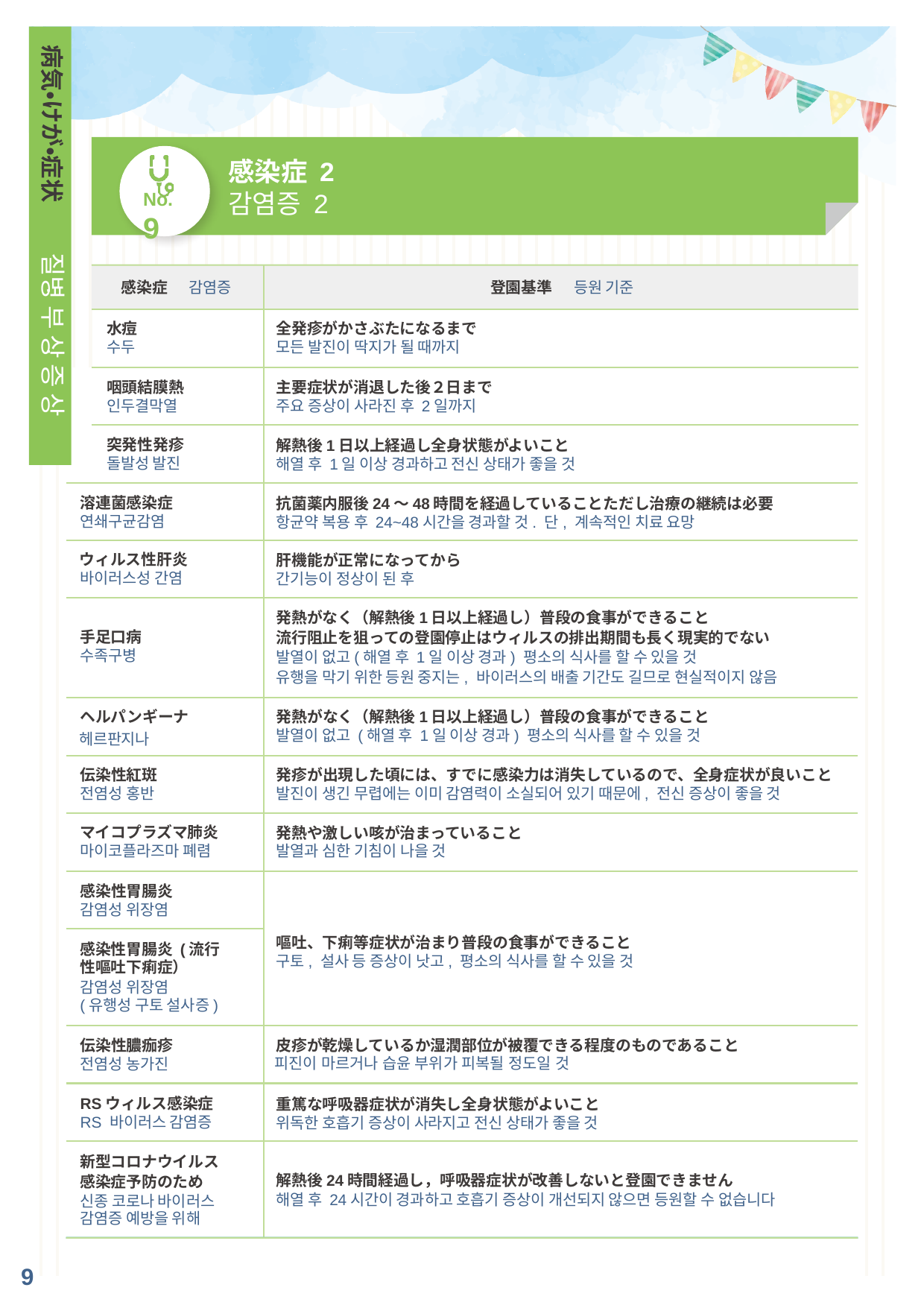

病気・けが・症状

感染症 2
No.9
감염증 2
질병 부 상 증 상
感染症	감염증
登園基準	등원 기준
·
水痘
수두
全発疹がかさぶたになるまで
모든 발진이 딱지가 될 때까지
·
咽頭結膜熱
인두결막열
主要症状が消退した後２日まで
주요 증상이 사라진 후 2일까지
突発性発疹
돌발성 발진
解熱後1日以上経過し全身状態がよいこと
해열 후 1일 이상 경과하고 전신 상태가 좋을 것
溶連菌感染症
연쇄구균감염
抗菌薬内服後24～48時間を経過していることただし治療の継続は必要
항균약 복용 후 24~48시간을 경과할 것. 단, 계속적인 치료 요망
ウィルス性肝炎
바이러스성 간염
肝機能が正常になってから
간기능이 정상이 된 후
発熱がなく（解熱後1日以上経過し）普段の食事ができること
流行阻止を狙っての登園停止はウィルスの排出期間も長く現実的でない
발열이 없고(해열 후 1일 이상 경과) 평소의 식사를 할 수 있을 것
유행을 막기 위한 등원 중지는, 바이러스의 배출 기간도 길므로 현실적이지 않음
手足口病
수족구병
ヘルパンギーナ
発熱がなく（解熱後1日以上経過し）普段の食事ができること
발열이 없고 (해열 후 1일 이상 경과) 평소의 식사를 할 수 있을 것
헤르판지나
伝染性紅斑
전염성 홍반
発疹が出現した頃には、すでに感染力は消失しているので、全身症状が良いこと
발진이 생긴 무렵에는 이미 감염력이 소실되어 있기 때문에, 전신 증상이 좋을 것
マイコプラズマ肺炎
마이코플라즈마 폐렴
発熱や激しい咳が治まっていること
발열과 심한 기침이 나을 것
感染性胃腸炎
감염성 위장염
嘔吐、下痢等症状が治まり普段の食事ができること
구토, 설사 등 증상이 낫고, 평소의 식사를 할 수 있을 것
感染性胃腸炎 (流行性嘔吐下痢症）
감염성 위장염
(유행성 구토 설사증)
伝染性膿痂疹
전염성 농가진
皮疹が乾燥しているか湿潤部位が被覆できる程度のものであること
피진이 마르거나 습윤 부위가 피복될 정도일 것
RSウィルス感染症
RS 바이러스 감염증
重篤な呼吸器症状が消失し全身状態がよいこと
위독한 호흡기 증상이 사라지고 전신 상태가 좋을 것
新型コロナウイルス 感染症予防のため
신종 코로나 바이러스  감염증 예방을 위해
解熱後24時間経過し，呼吸器症状が改善しないと登園できません
해열 후 24시간이 경과하고 호흡기 증상이 개선되지 않으면 등원할 수 없습니다
9